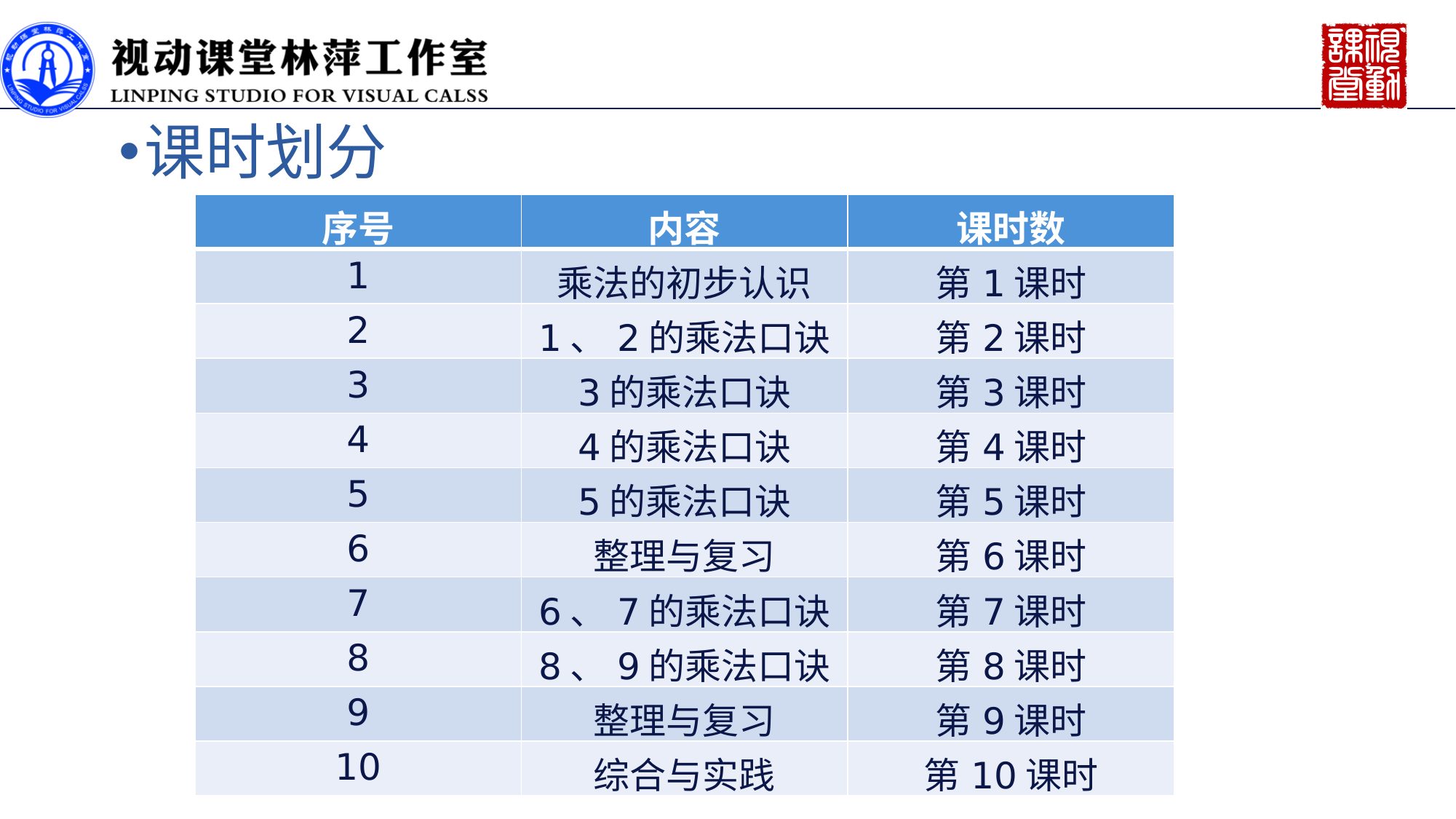

课时划分
| 序号 | 内容 | 课时数 |
| --- | --- | --- |
| 1 | 乘法的初步认识 | 第1课时 |
| 2 | 1、2的乘法口诀 | 第2课时 |
| 3 | 3的乘法口诀 | 第3课时 |
| 4 | 4的乘法口诀 | 第4课时 |
| 5 | 5的乘法口诀 | 第5课时 |
| 6 | 整理与复习 | 第6课时 |
| 7 | 6、7的乘法口诀 | 第7课时 |
| 8 | 8、9的乘法口诀 | 第8课时 |
| 9 | 整理与复习 | 第9课时 |
| 10 | 综合与实践 | 第10课时 |